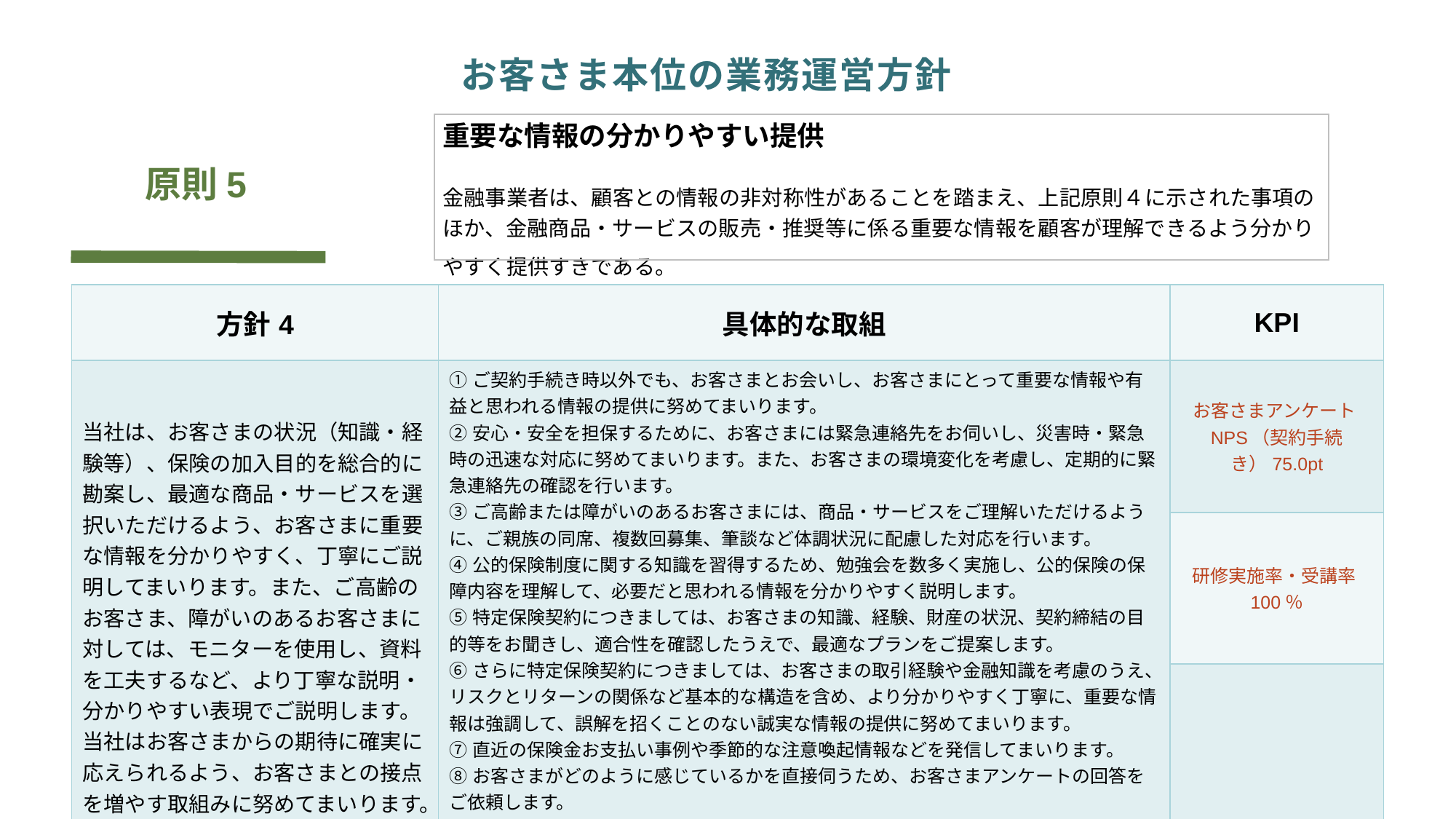

# お客さま本位の業務運営方針
| 重要な情報の分かりやすい提供 金融事業者は、顧客との情報の非対称性があることを踏まえ、上記原則４に示された事項のほか、金融商品・サービスの販売・推奨等に係る重要な情報を顧客が理解できるよう分かりやすく提供すきである。すべきである。 |
| --- |
原則5
| 方針4 | 具体的な取組 | KPI |
| --- | --- | --- |
| 当社は、お客さまの状況（知識・経験等）、保険の加入目的を総合的に勘案し、最適な商品・サービスを選択いただけるよう、お客さまに重要な情報を分かりやすく、丁寧にご説明してまいります。また、ご高齢のお客さま、障がいのあるお客さまに対しては、モニターを使用し、資料を工夫するなど、より丁寧な説明・分かりやすい表現でご説明します。 当社はお客さまからの期待に確実に応えられるよう、お客さまとの接点を増やす取組みに努めてまいります。 | ①ご契約手続き時以外でも、お客さまとお会いし、お客さまにとって重要な情報や有益と思われる情報の提供に努めてまいります。 ②安心・安全を担保するために、お客さまには緊急連絡先をお伺いし、災害時・緊急時の迅速な対応に努めてまいります。また、お客さまの環境変化を考慮し、定期的に緊急連絡先の確認を行います。 ③ご高齢または障がいのあるお客さまには、商品・サービスをご理解いただけるように、ご親族の同席、複数回募集、筆談など体調状況に配慮した対応を行います。 ④公的保険制度に関する知識を習得するため、勉強会を数多く実施し、公的保険の保障内容を理解して、必要だと思われる情報を分かりやすく説明します。 ⑤特定保険契約につきましては、お客さまの知識、経験、財産の状況、契約締結の目的等をお聞きし、適合性を確認したうえで、最適なプランをご提案します。 ⑥さらに特定保険契約につきましては、お客さまの取引経験や金融知識を考慮のうえ、リスクとリターンの関係など基本的な構造を含め、より分かりやすく丁寧に、重要な情報は強調して、誤解を招くことのない誠実な情報の提供に努めてまいります。 ⑦直近の保険金お支払い事例や季節的な注意喚起情報などを発信してまいります。 ⑧お客さまがどのように感じているかを直接伺うため、お客さまアンケートの回答をご依頼します。 ⑨事故の対応についても、不明点の確認を行ってお客さまの不安な気持ちを解消するように努めます。 | お客さまアンケートNPS（契約手続き）75.0pt |
|  |  | 研修実施率・受講率100％ |
|  |  |  |